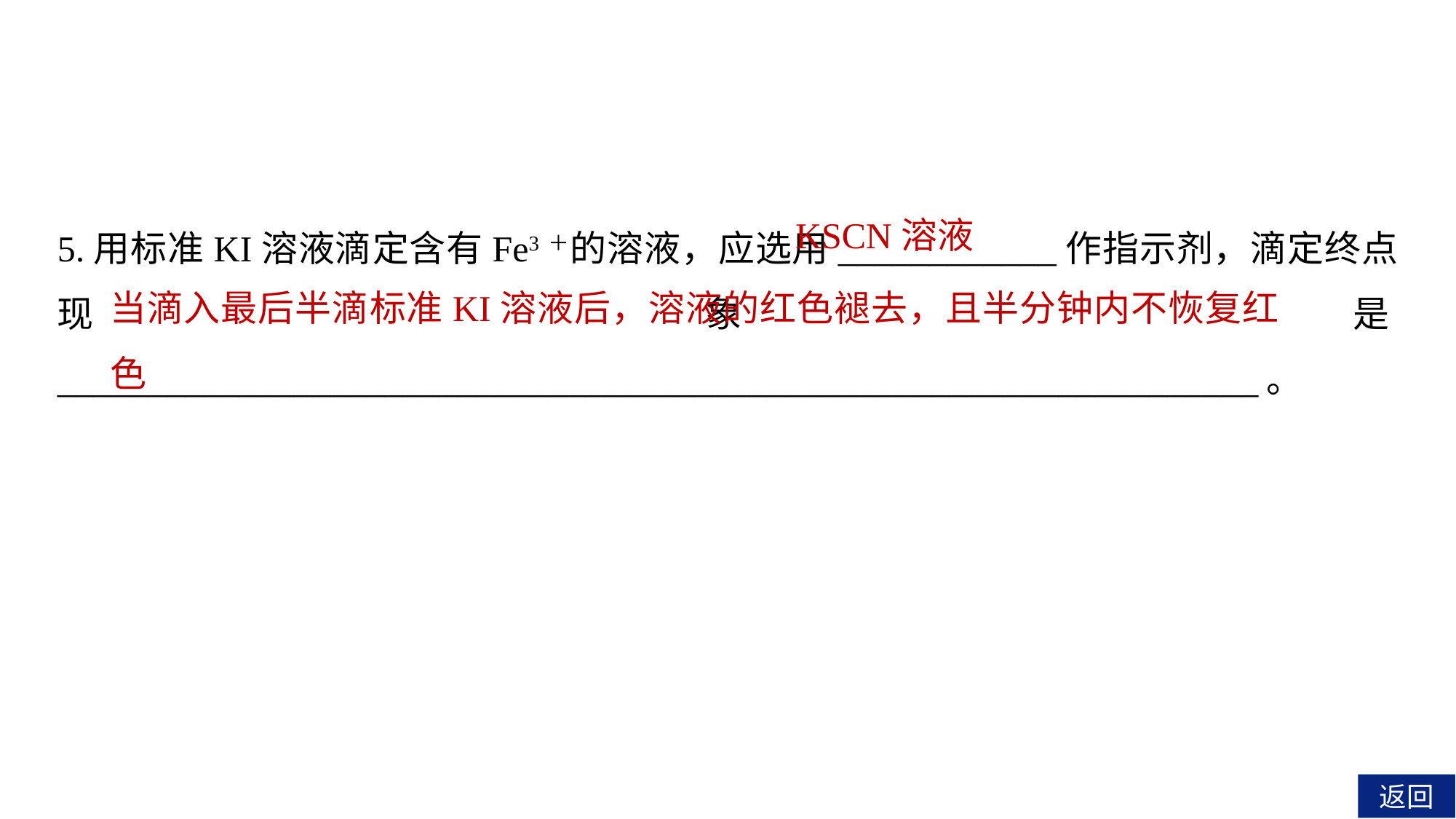

5.用标准KI溶液滴定含有Fe3＋的溶液，应选用____________作指示剂，滴定终点现象是__________________________________________________________________。
KSCN溶液
当滴入最后半滴标准KI溶液后，溶液的红色褪去，且半分钟内不恢复红色
返回